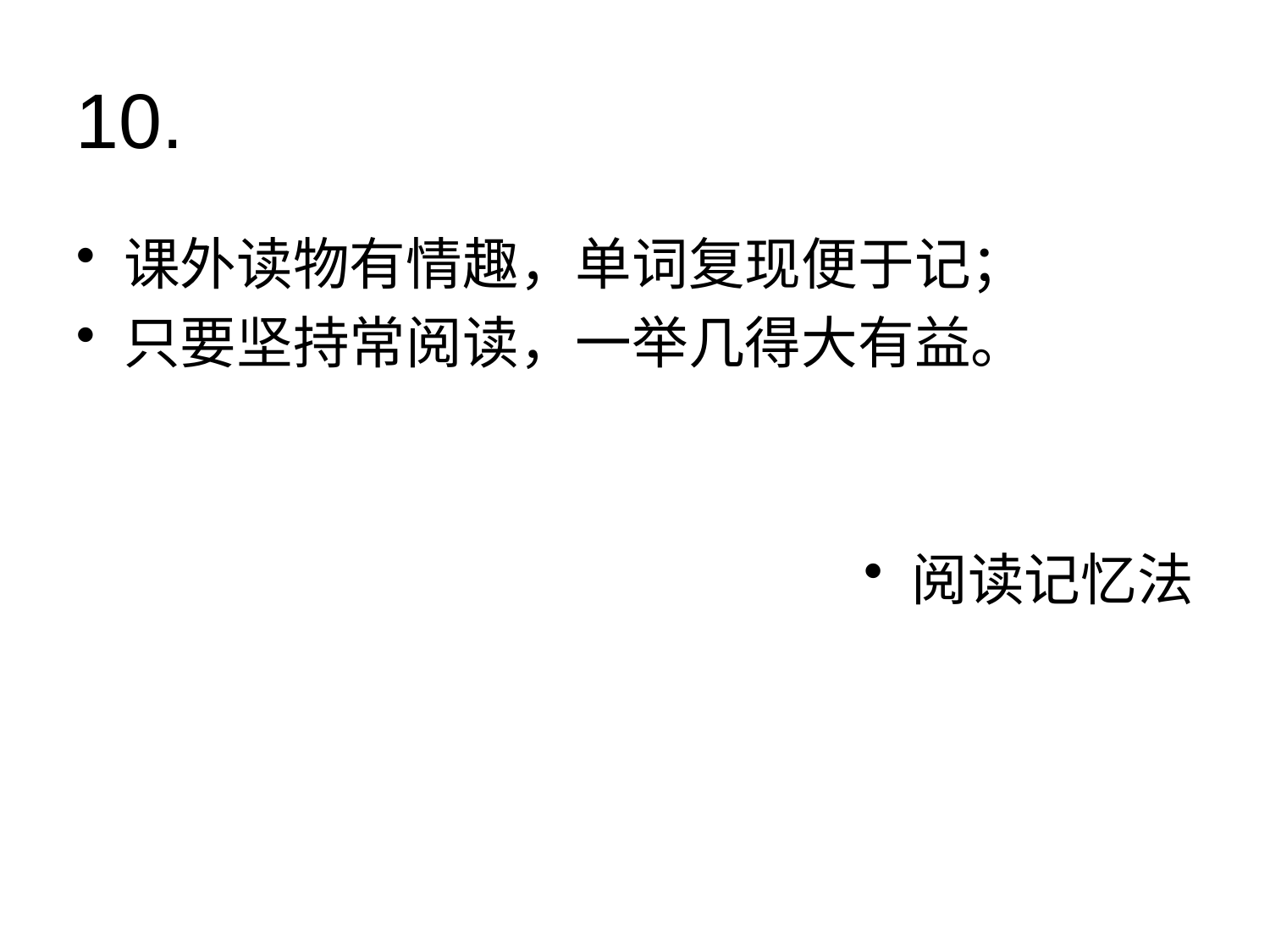

# 10.
课外读物有情趣，单词复现便于记；
只要坚持常阅读，一举几得大有益。

阅读记忆法